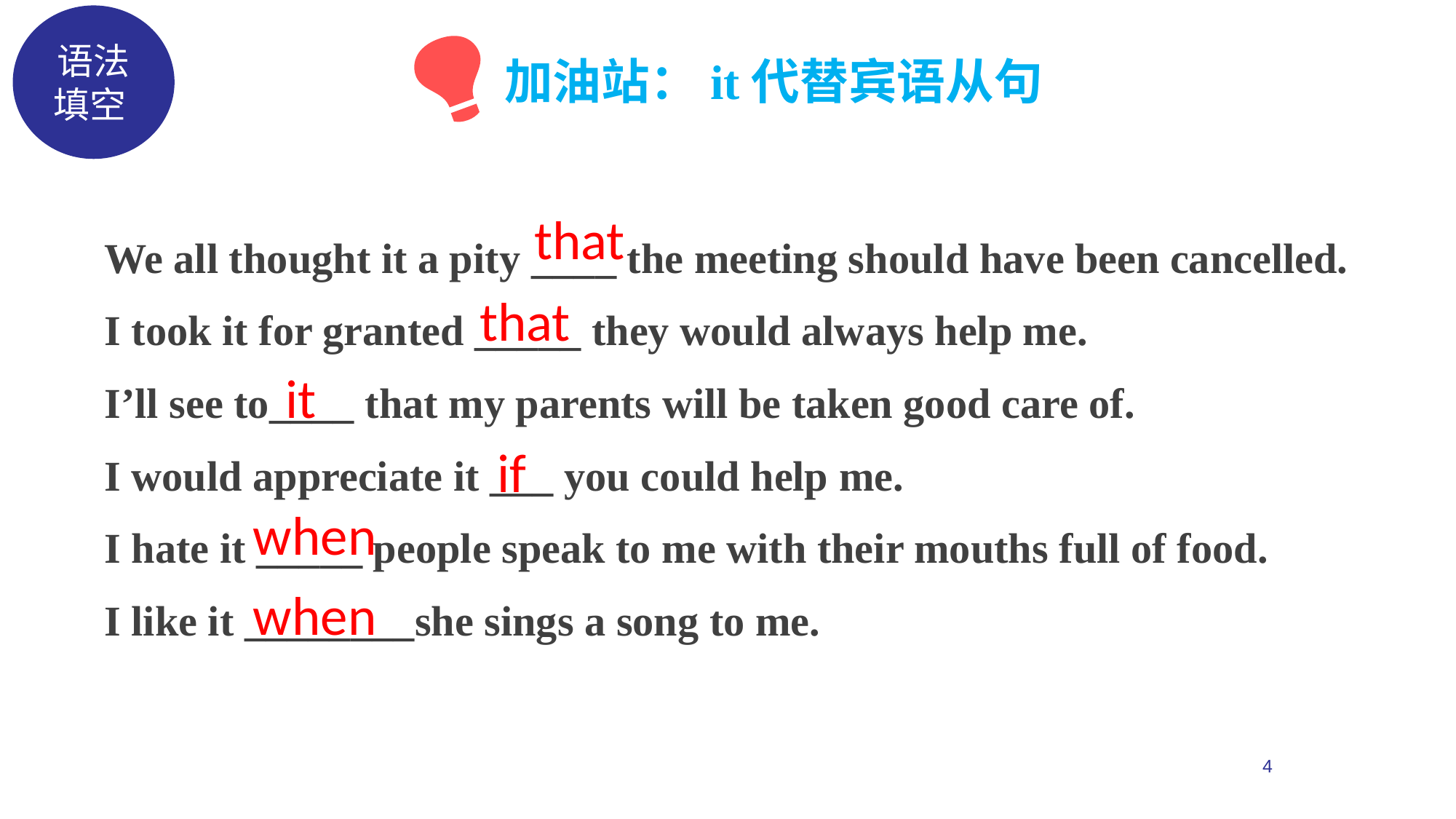

语法填空
加油站：it代替宾语从句

that
We all thought it a pity ____ the meeting should have been cancelled.
I took it for granted _____ they would always help me.
I’ll see to____ that my parents will be taken good care of.
I would appreciate it ___ you could help me.
I hate it _____ people speak to me with their mouths full of food.
I like it ________she sings a song to me.
that
it
if
when
when
4